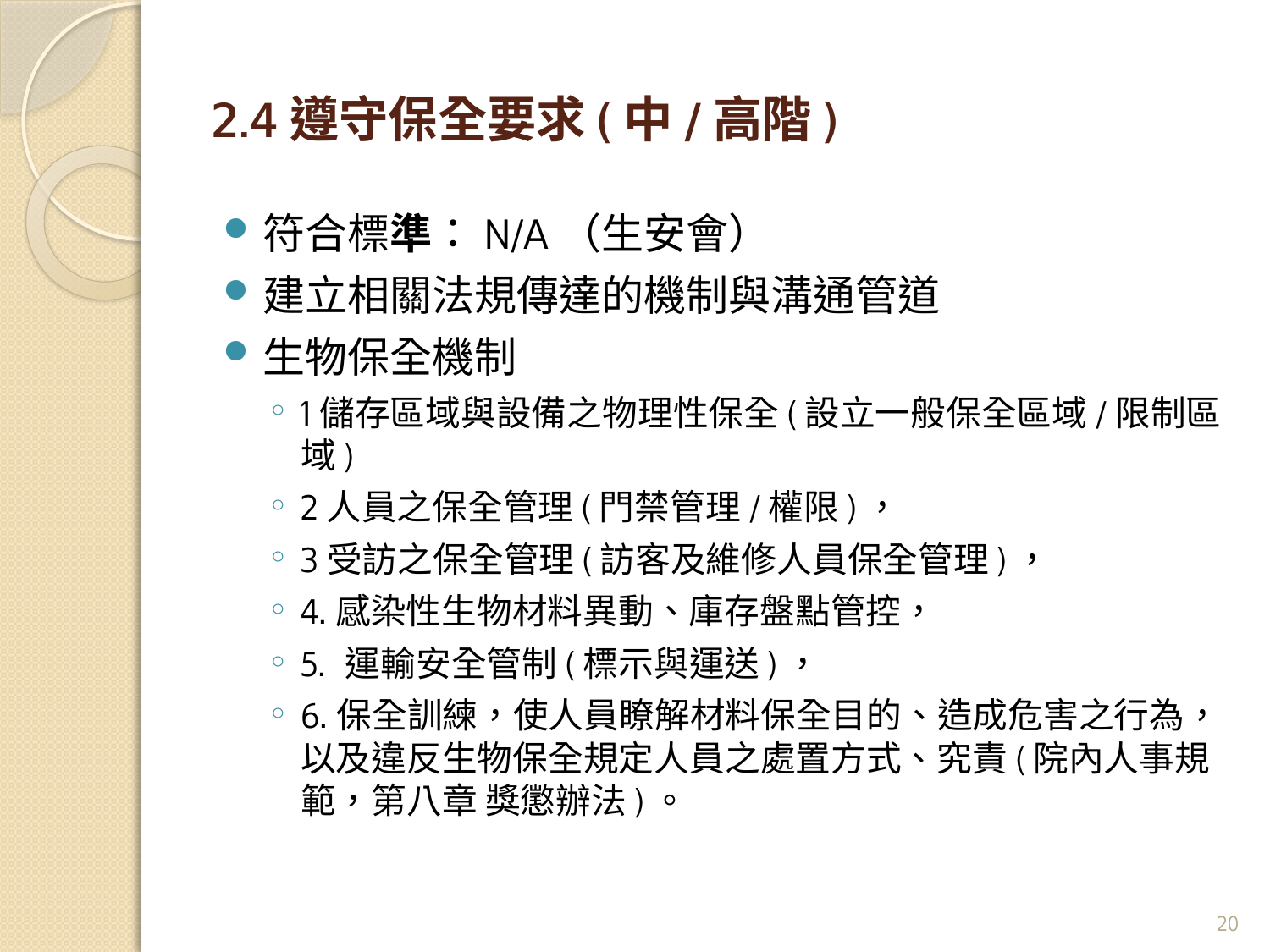

# 2.4遵守保全要求(中/高階)
符合標準：N/A（生安會）
建立相關法規傳達的機制與溝通管道
生物保全機制
1儲存區域與設備之物理性保全(設立一般保全區域/限制區域)
2人員之保全管理(門禁管理/權限)，
3受訪之保全管理(訪客及維修人員保全管理)，
4.感染性生物材料異動、庫存盤點管控，
5. 運輸安全管制(標示與運送)，
6.保全訓練，使人員瞭解材料保全目的、造成危害之行為，以及違反生物保全規定人員之處置方式、究責(院內人事規範，第八章 獎懲辦法)。

20